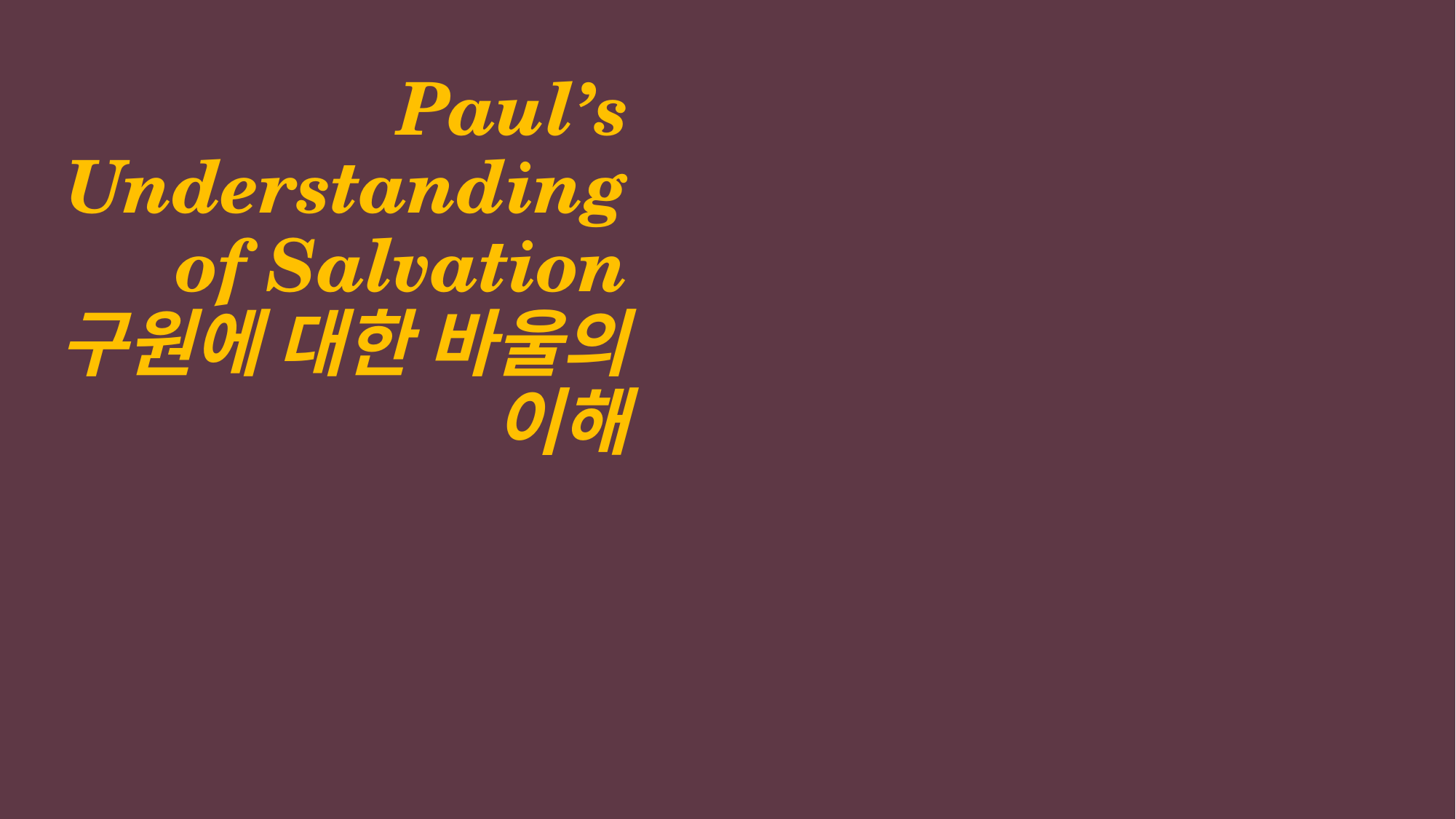

# Paul’s Understanding of Salvation
구원에 대한 바울의 이해